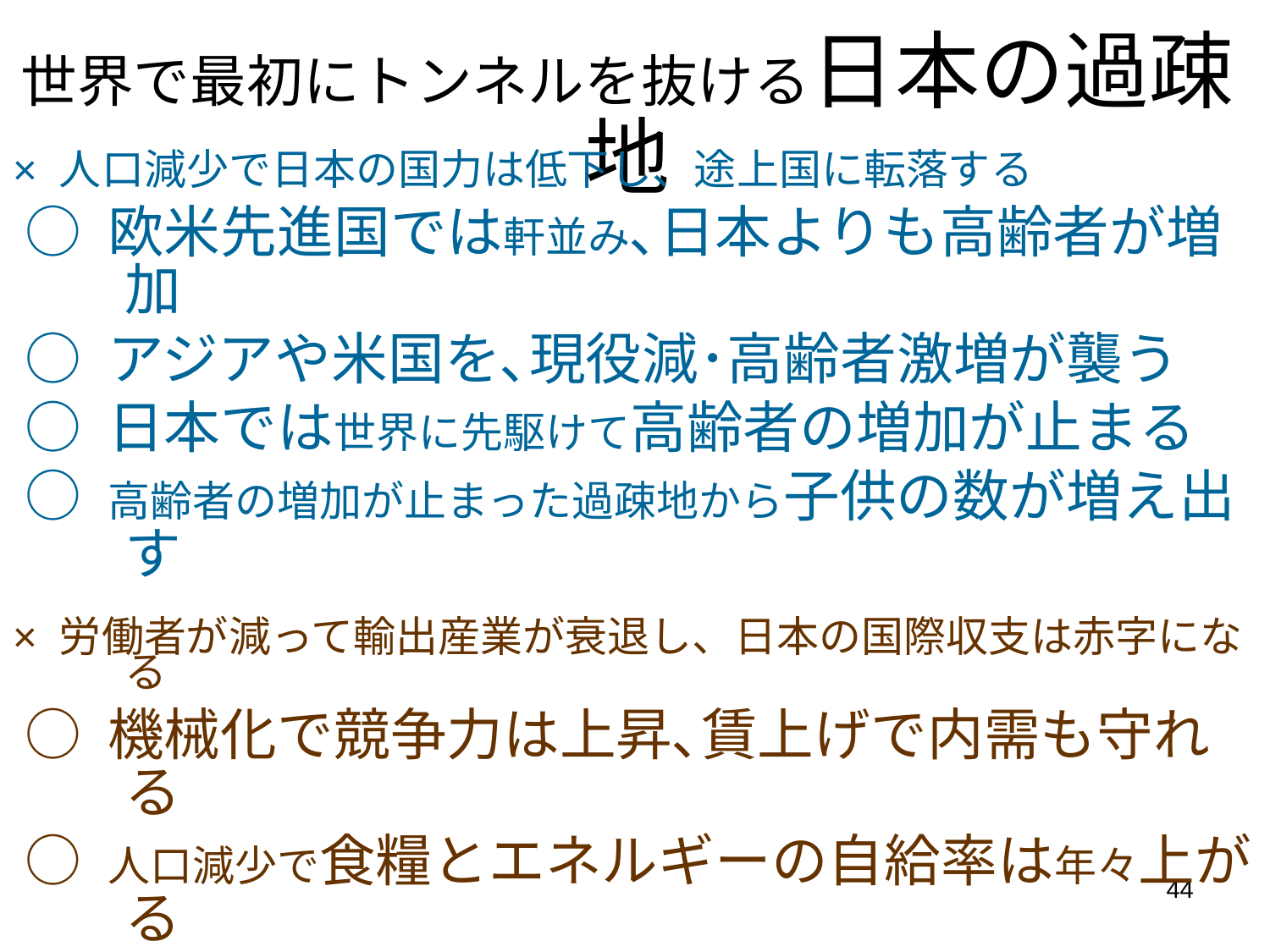

世界で最初にトンネルを抜ける日本の過疎地
× 人口減少で日本の国力は低下し、途上国に転落する
 ○ 欧米先進国では軒並み､日本よりも高齢者が増加
 ○ アジアや米国を､現役減･高齢者激増が襲う
 ○ 日本では世界に先駆けて高齢者の増加が止まる
 ○ 高齢者の増加が止まった過疎地から子供の数が増え出す
× 労働者が減って輸出産業が衰退し、日本の国際収支は赤字になる
 ○ 機械化で競争力は上昇､賃上げで内需も守れる
 ○ 人口減少で食糧とエネルギーの自給率は年々上がる
× 納税者が減り､医療福祉負担が増えて､財政が破綻する
 ○ １千兆円の貯金が相続でいずれ高齢者から若者に回る
 ○ 世界一元気な日本の高齢者は医療費も低い
44